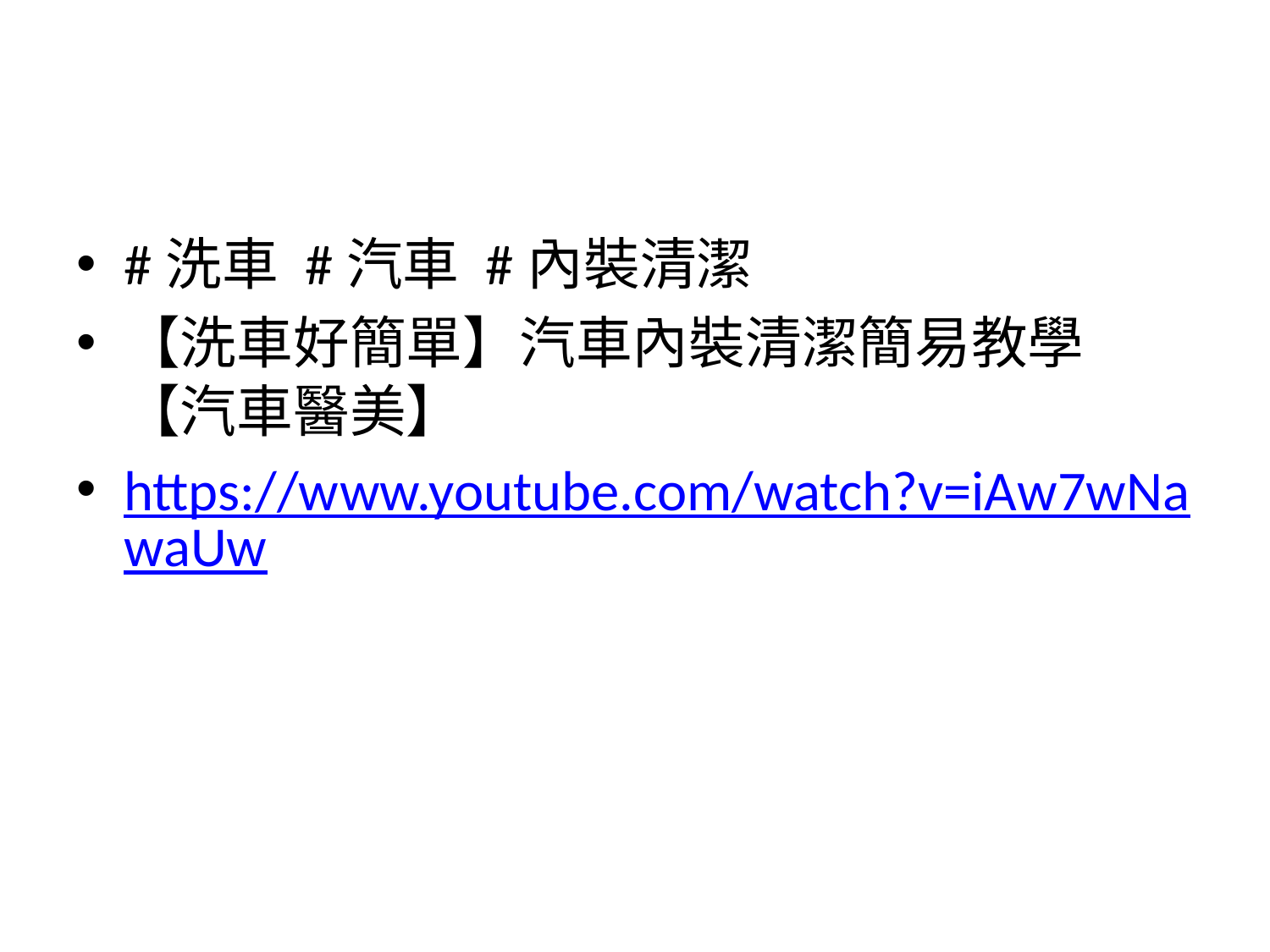

#
#洗車 #汽車 #內裝清潔
【洗車好簡單】汽車內裝清潔簡易教學 【汽車醫美】
https://www.youtube.com/watch?v=iAw7wNawaUw